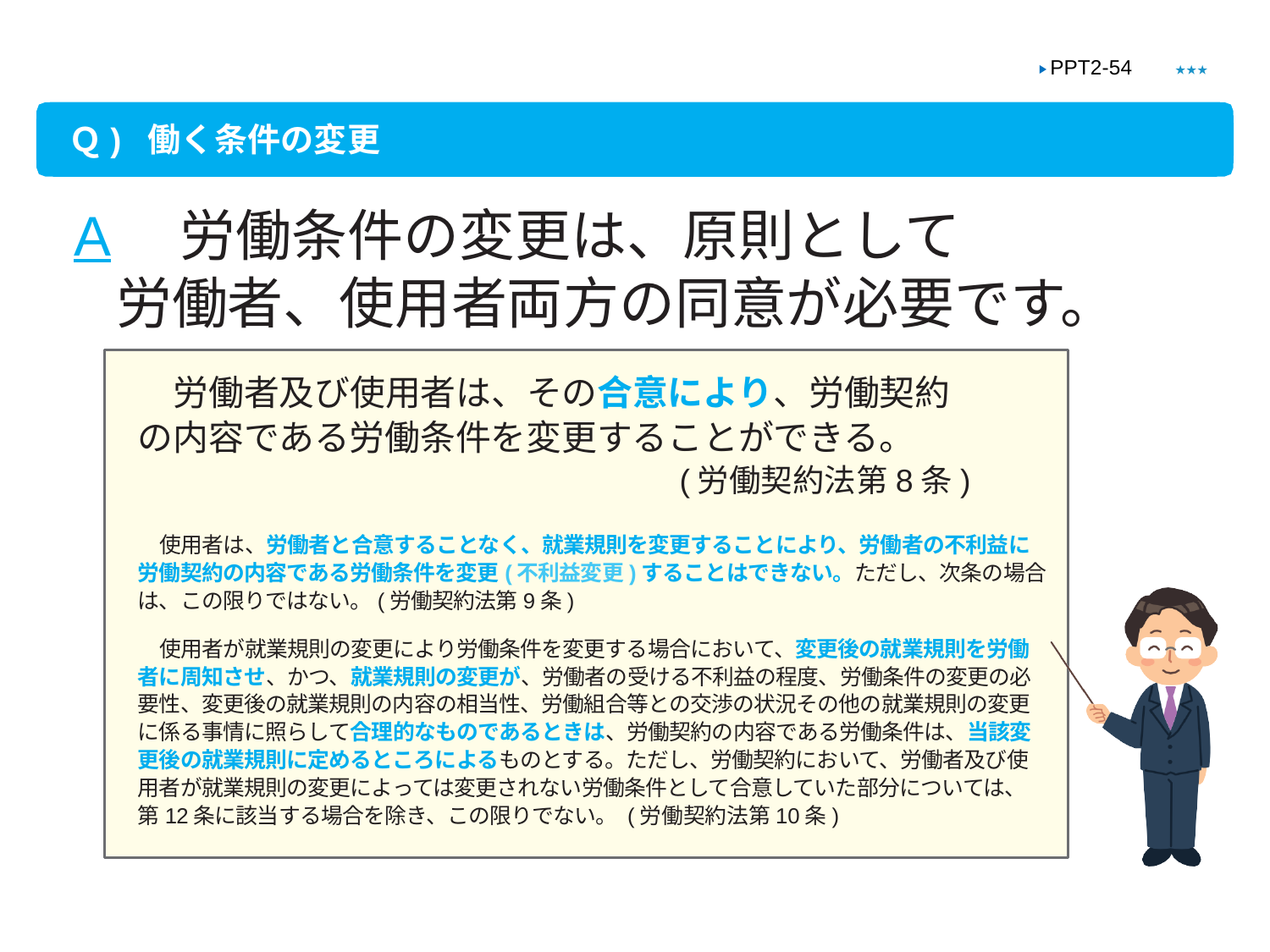

★★★
▶ PPT2-54

Ｑ)  働く条件の変更
A　労働条件の変更は、原則として
労働者、使用者両方の同意が必要です。

　労働者及び使用者は、その合意により、労働契約の内容である労働条件を変更することができる。
 (労働契約法第8条)
　使用者は、労働者と合意することなく、就業規則を変更することにより、労働者の不利益に労働契約の内容である労働条件を変更(不利益変更)することはできない。ただし、次条の場合は、この限りではない。(労働契約法第9条)
　使用者が就業規則の変更により労働条件を変更する場合において、変更後の就業規則を労働者に周知させ、かつ、就業規則の変更が、労働者の受ける不利益の程度、労働条件の変更の必要性、変更後の就業規則の内容の相当性、労働組合等との交渉の状況その他の就業規則の変更に係る事情に照らして合理的なものであるときは、労働契約の内容である労働条件は、当該変更後の就業規則に定めるところによるものとする。ただし、労働契約において、労働者及び使用者が就業規則の変更によっては変更されない労働条件として合意していた部分については、第12条に該当する場合を除き、この限りでない。 (労働契約法第10条)